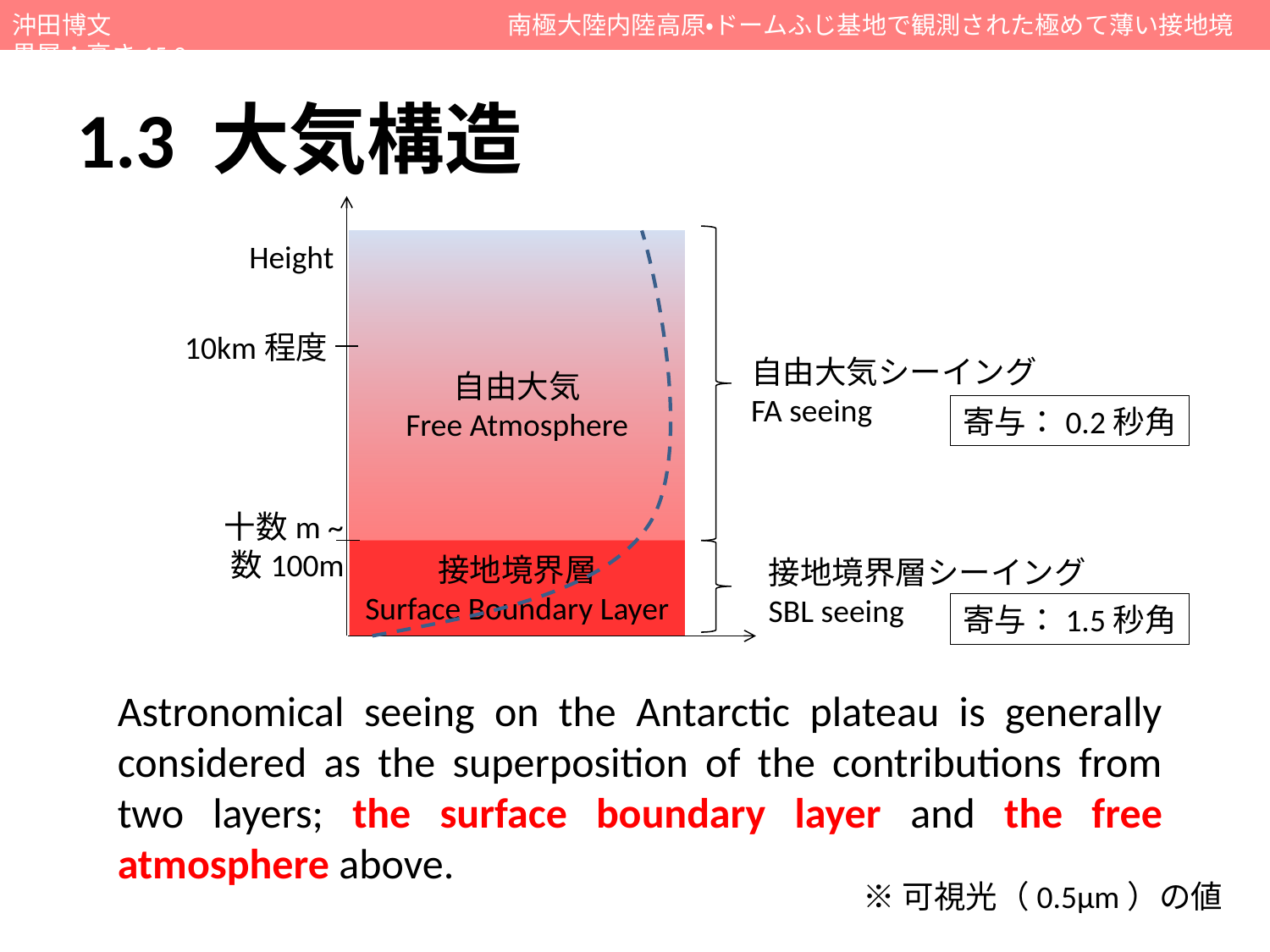

沖田博文　　　　　　　　　　　　　　　　南極大陸内陸高原・ドームふじ基地で観測された極めて薄い接地境界層：高さ15.3m
1.3 大気構造

Height

自由大気
Free Atmosphere
10km程度
自由大気シーイング
FA seeing
寄与：0.2秒角
十数m ~
数100m
接地境界層
Surface Boundary Layer

接地境界層シーイング
SBL seeing
寄与：1.5秒角
Astronomical seeing on the Antarctic plateau is generally considered as the superposition of the contributions from two layers; the surface boundary layer and the free atmosphere above.
※可視光（0.5µm）の値